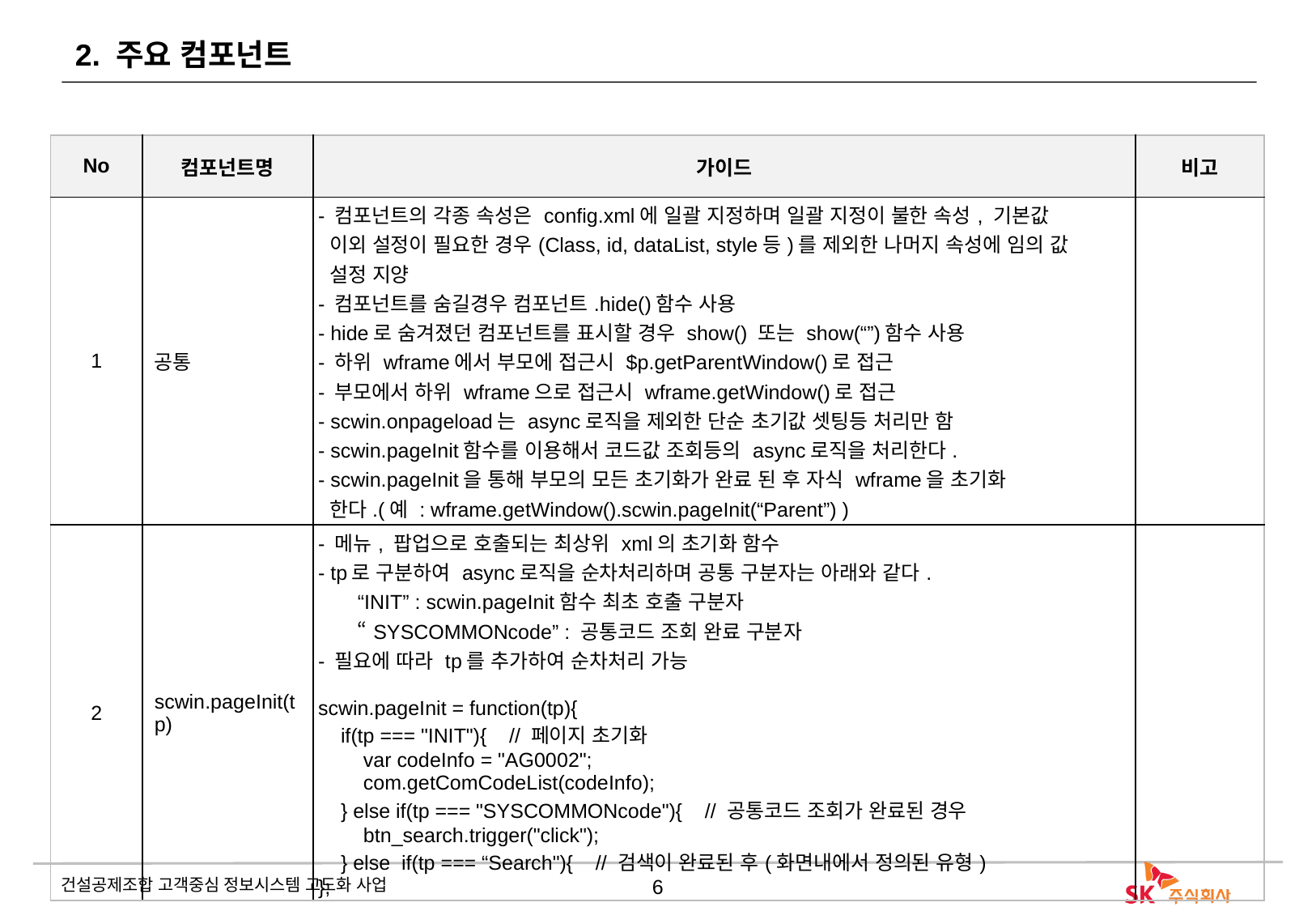

# 2. 주요 컴포넌트
| No | 컴포넌트명 | 가이드 | 비고 |
| --- | --- | --- | --- |
| 1 | 공통 | - 컴포넌트의 각종 속성은 config.xml에 일괄 지정하며 일괄 지정이 불한 속성, 기본값 이외 설정이 필요한 경우(Class, id, dataList, style등)를 제외한 나머지 속성에 임의 값 설정 지양 - 컴포넌트를 숨길경우 컴포넌트.hide()함수 사용 - hide로 숨겨졌던 컴포넌트를 표시할 경우 show() 또는 show(“”)함수 사용 - 하위 wframe에서 부모에 접근시 $p.getParentWindow()로 접근 - 부모에서 하위 wframe으로 접근시 wframe.getWindow()로 접근 - scwin.onpageload는 async로직을 제외한 단순 초기값 셋팅등 처리만 함 - scwin.pageInit함수를 이용해서 코드값 조회등의 async로직을 처리한다. - scwin.pageInit을 통해 부모의 모든 초기화가 완료 된 후 자식 wframe을 초기화 한다.(예 : wframe.getWindow().scwin.pageInit(“Parent”) ) |  |
| 2 | scwin.pageInit(tp) | - 메뉴, 팝업으로 호출되는 최상위 xml의 초기화 함수 - tp로 구분하여 async로직을 순차처리하며 공통 구분자는 아래와 같다. “INIT” : scwin.pageInit함수 최초 호출 구분자 “SYSCOMMONcode” : 공통코드 조회 완료 구분자 - 필요에 따라 tp를 추가하여 순차처리 가능 scwin.pageInit = function(tp){ if(tp === "INIT"){ // 페이지 초기화 var codeInfo = "AG0002"; com.getComCodeList(codeInfo); } else if(tp === "SYSCOMMONcode"){ // 공통코드 조회가 완료된 경우 btn\_search.trigger("click"); } else if(tp === “Search"){ // 검색이 완료된 후(화면내에서 정의된 유형) }; |  |